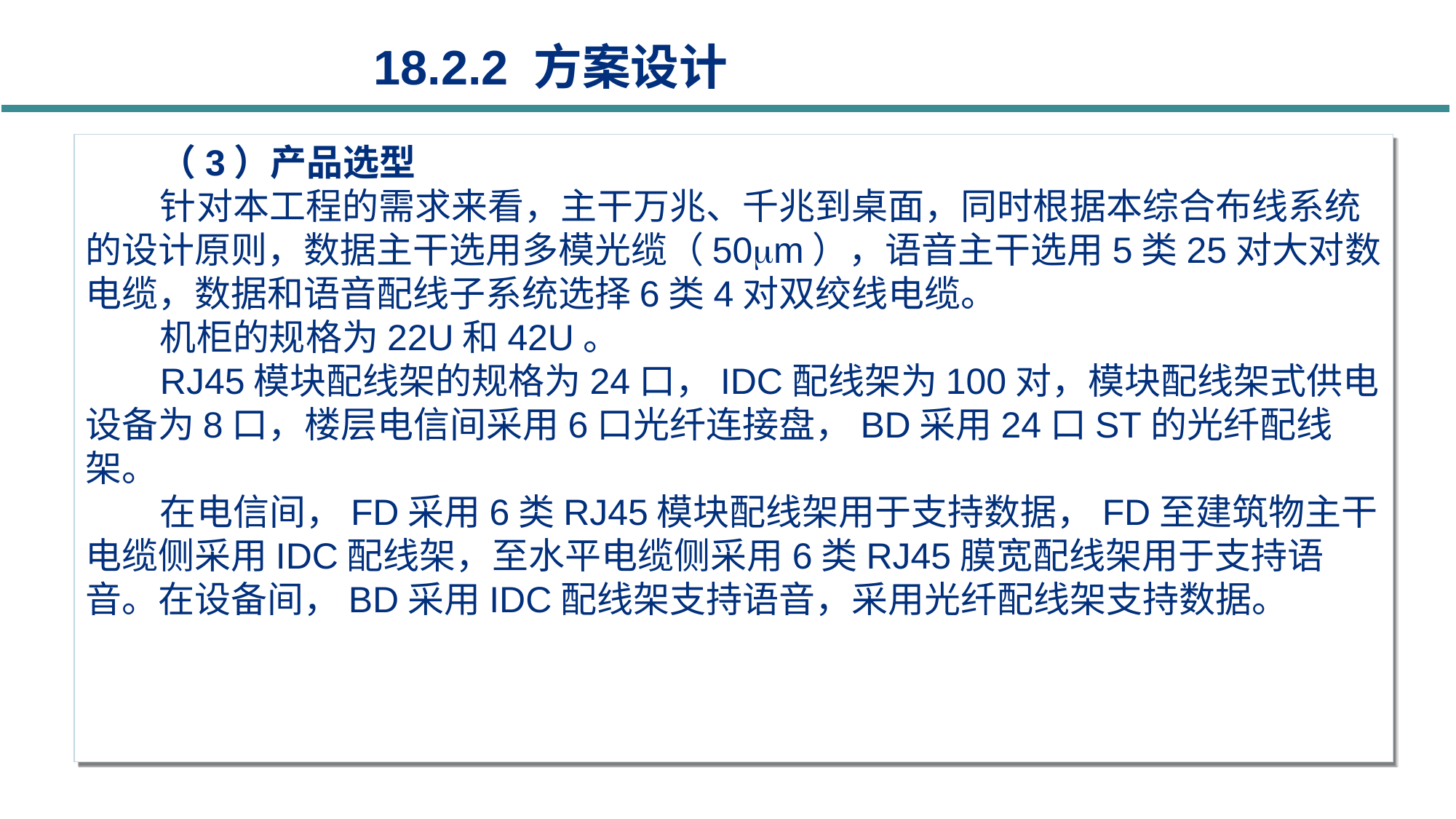

18.2.2 方案设计
（3）产品选型
针对本工程的需求来看，主干万兆、千兆到桌面，同时根据本综合布线系统的设计原则，数据主干选用多模光缆（50μm），语音主干选用5类25对大对数电缆，数据和语音配线子系统选择6类4对双绞线电缆。
机柜的规格为22U和42U。
RJ45模块配线架的规格为24口，IDC配线架为100对，模块配线架式供电设备为8口，楼层电信间采用6口光纤连接盘，BD采用24口ST的光纤配线架。
在电信间，FD采用6类RJ45模块配线架用于支持数据，FD至建筑物主干电缆侧采用IDC配线架，至水平电缆侧采用6类RJ45膜宽配线架用于支持语音。在设备间，BD采用IDC配线架支持语音，采用光纤配线架支持数据。